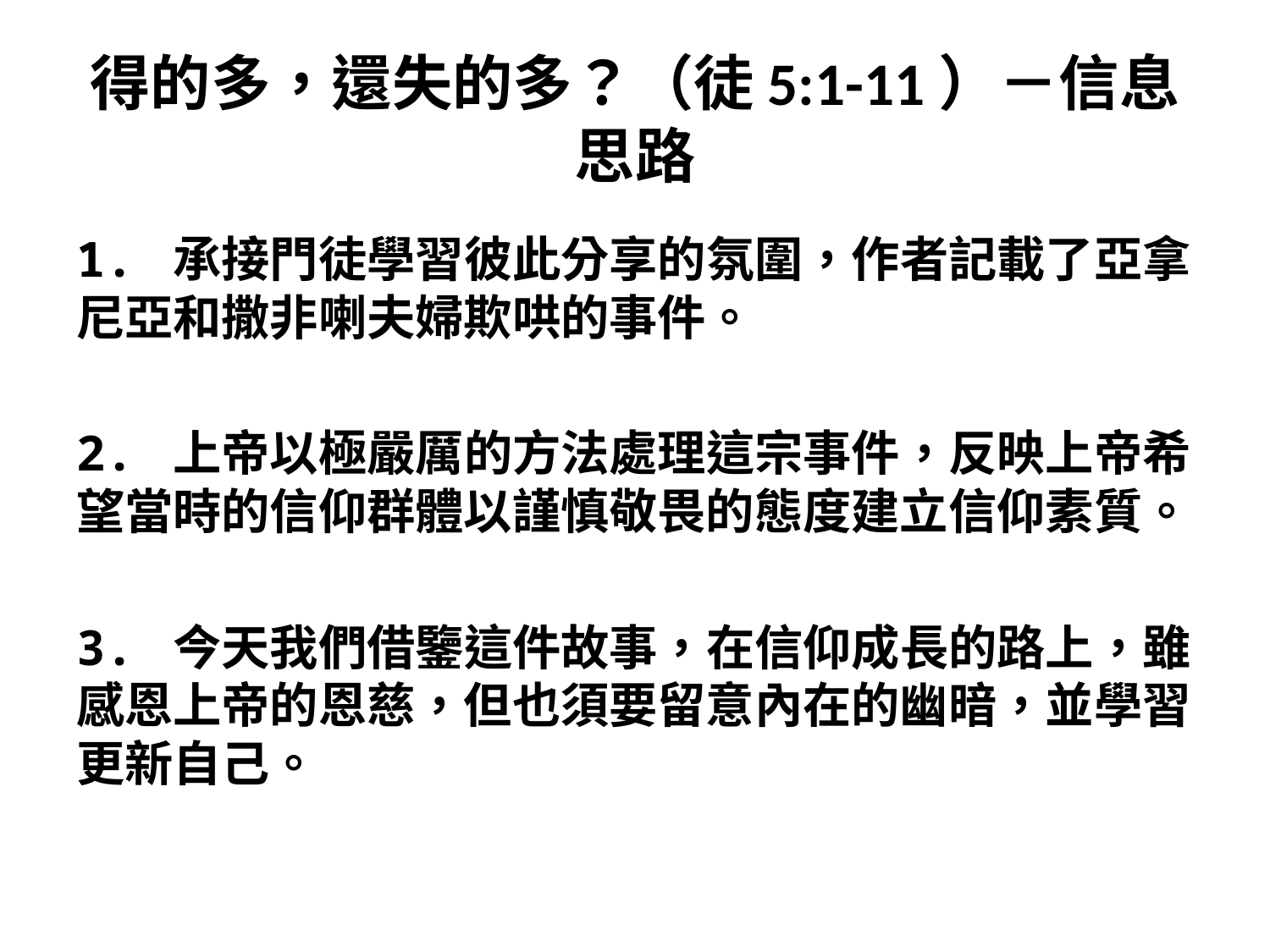

# 得的多，還失的多？（徒5:1-11）－信息思路
1. 承接門徒學習彼此分享的氛圍，作者記載了亞拿尼亞和撒非喇夫婦欺哄的事件。

2. 上帝以極嚴厲的方法處理這宗事件，反映上帝希望當時的信仰群體以謹慎敬畏的態度建立信仰素質。

3. 今天我們借鑒這件故事，在信仰成長的路上，雖感恩上帝的恩慈，但也須要留意內在的幽暗，並學習更新自己。